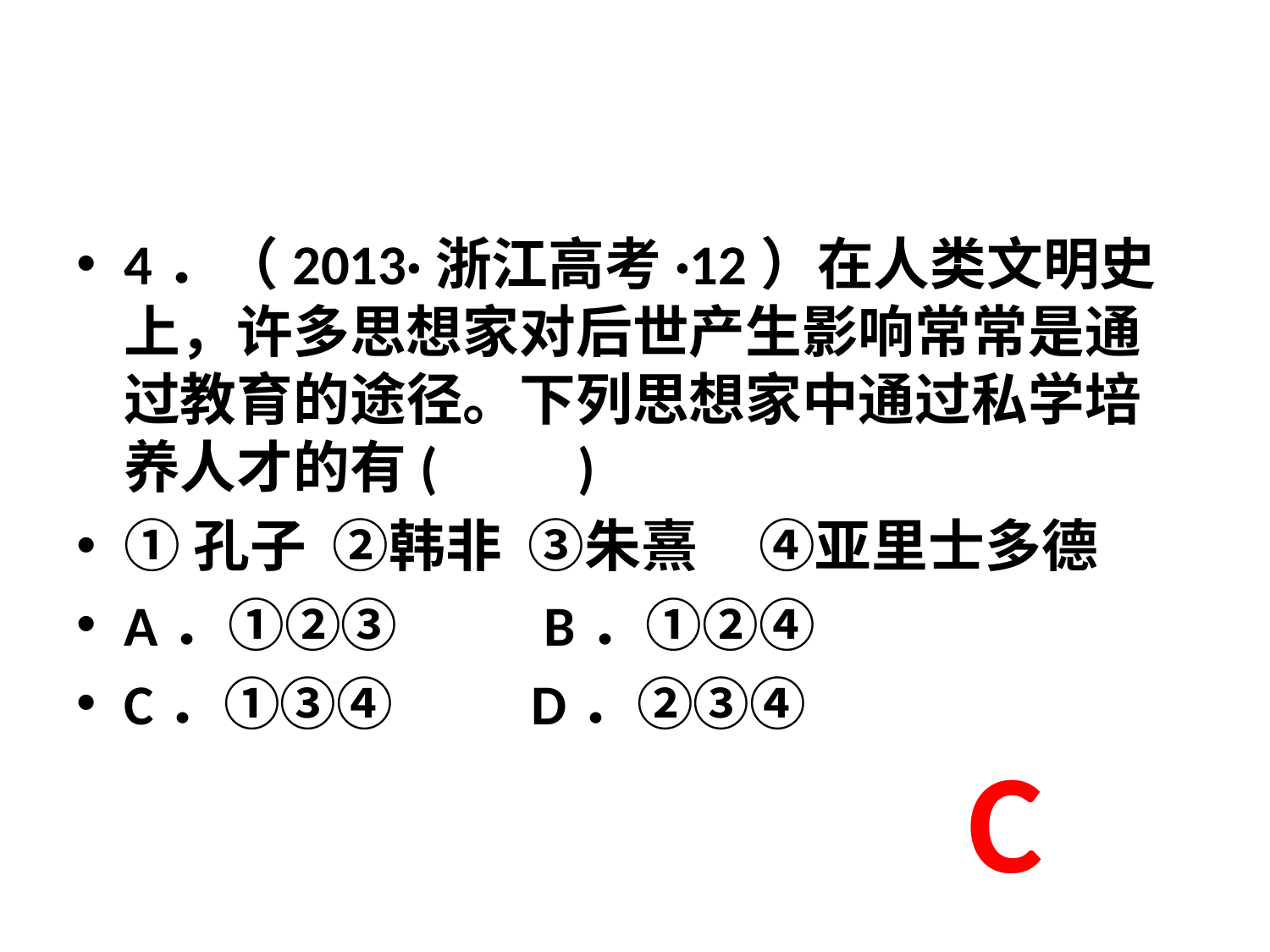

#
4．（2013·浙江高考·12）在人类文明史上，许多思想家对后世产生影响常常是通过教育的途径。下列思想家中通过私学培养人才的有(　　)
①孔子  ②韩非  ③朱熹  	④亚里士多德
A．①②③    	  B．①②④
C．①③④    	 D．②③④

C